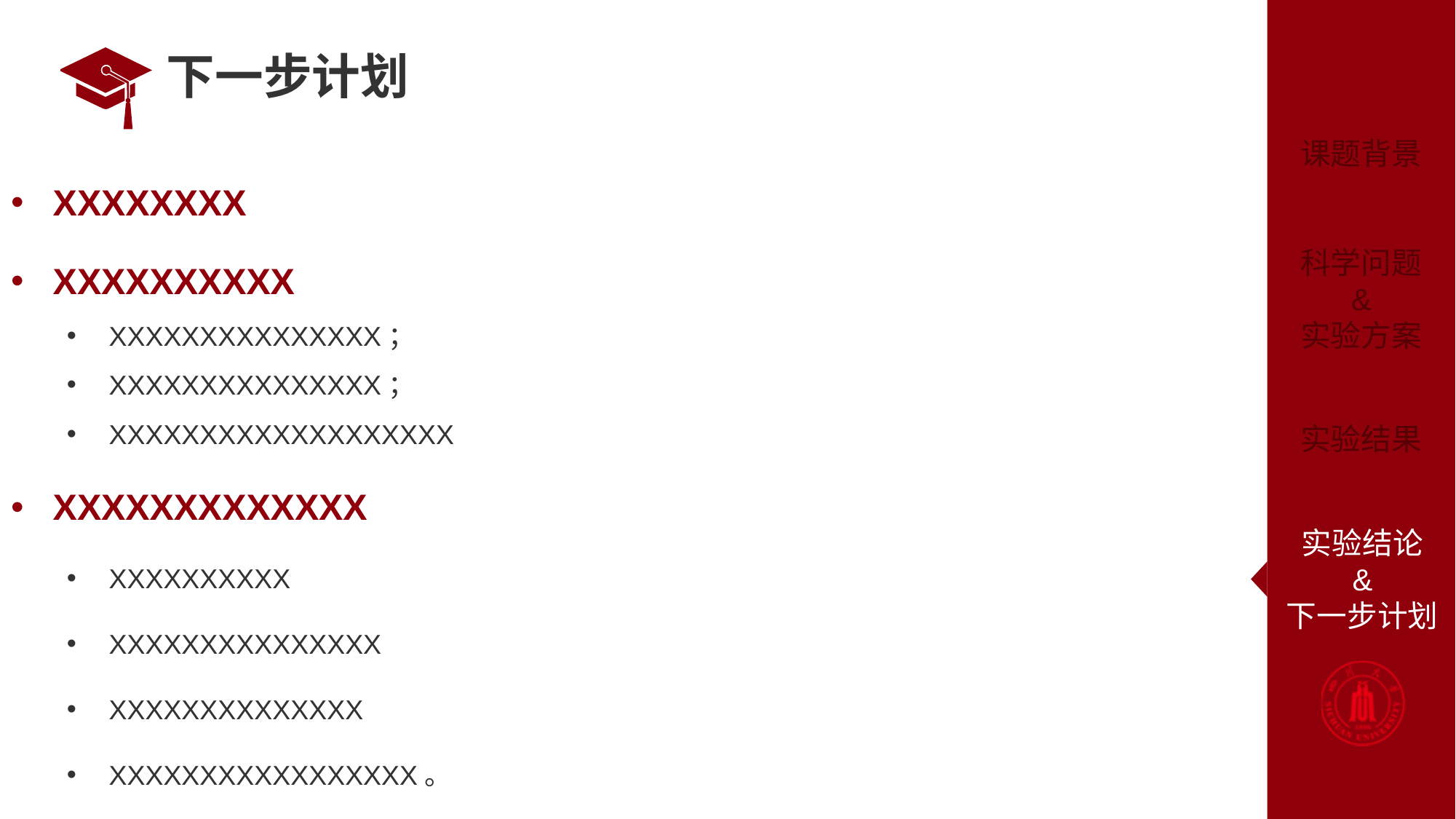

# 下一步计划
XXXXXXXX

XXXXXXXXXX
XXXXXXXXXXXXXXX；
XXXXXXXXXXXXXXX；
XXXXXXXXXXXXXXXXXXX

XXXXXXXXXXXXX
XXXXXXXXXX
XXXXXXXXXXXXXXX
XXXXXXXXXXXXXX
XXXXXXXXXXXXXXXXX。